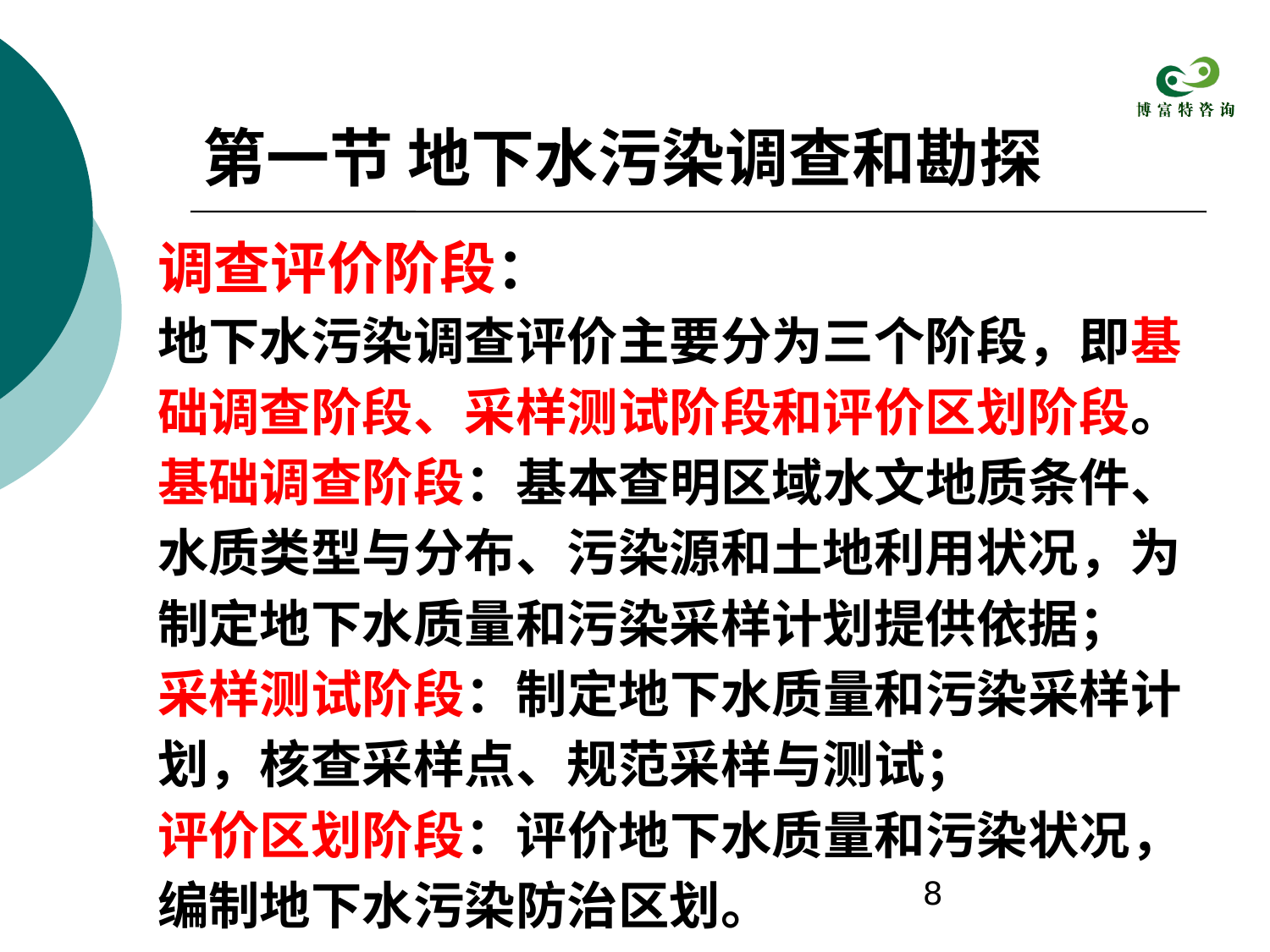

第一节 地下水污染调查和勘探
调查评价阶段：
地下水污染调查评价主要分为三个阶段，即基础调查阶段、采样测试阶段和评价区划阶段。
基础调查阶段：基本查明区域水文地质条件、水质类型与分布、污染源和土地利用状况，为制定地下水质量和污染采样计划提供依据；
采样测试阶段：制定地下水质量和污染采样计划，核查采样点、规范采样与测试；
评价区划阶段：评价地下水质量和污染状况，编制地下水污染防治区划。

8